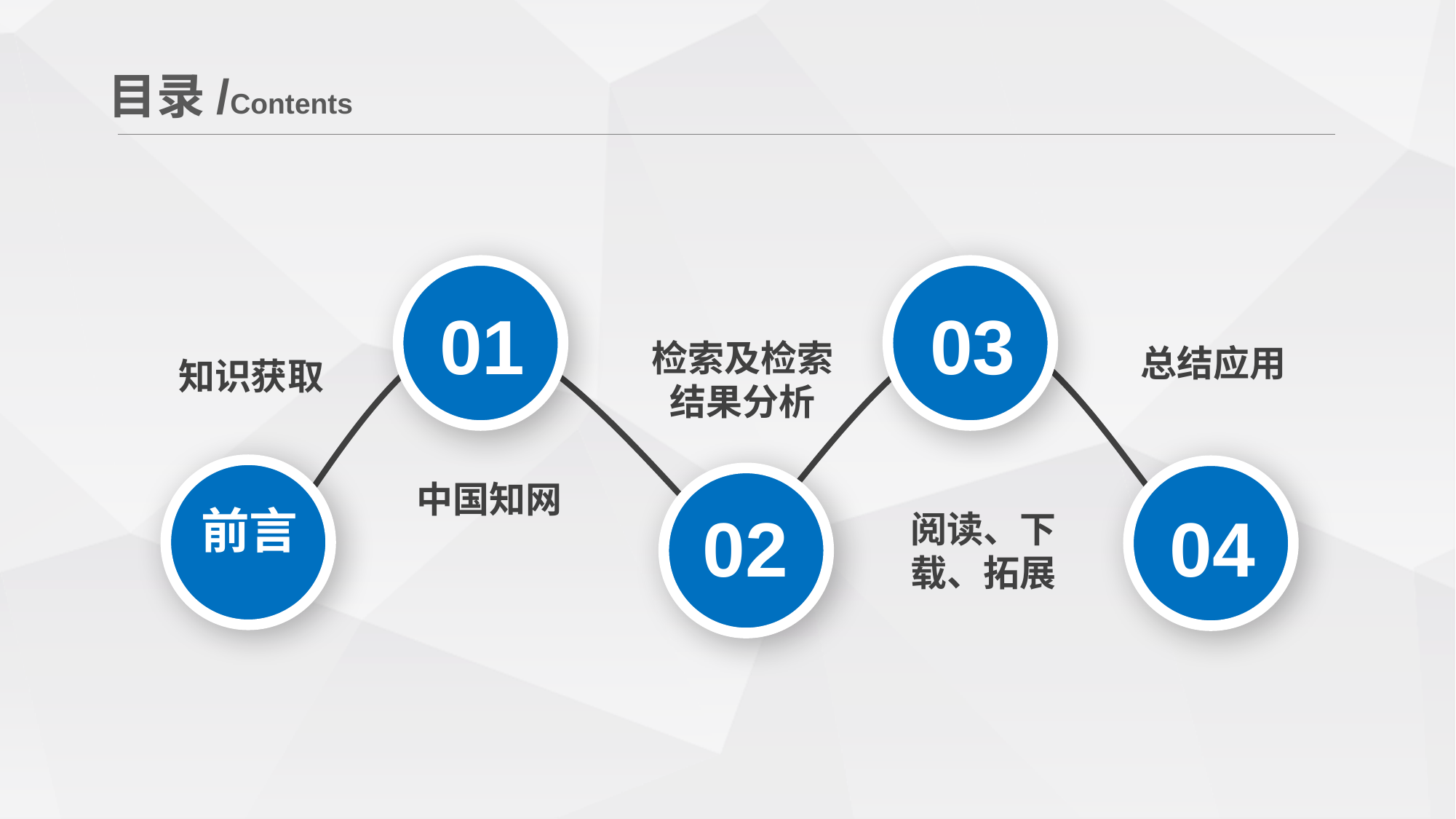

目录/Contents

01

03

检索及检索结果分析
总结应用
知识获取

前言

04

02
中国知网
阅读、下载、拓展